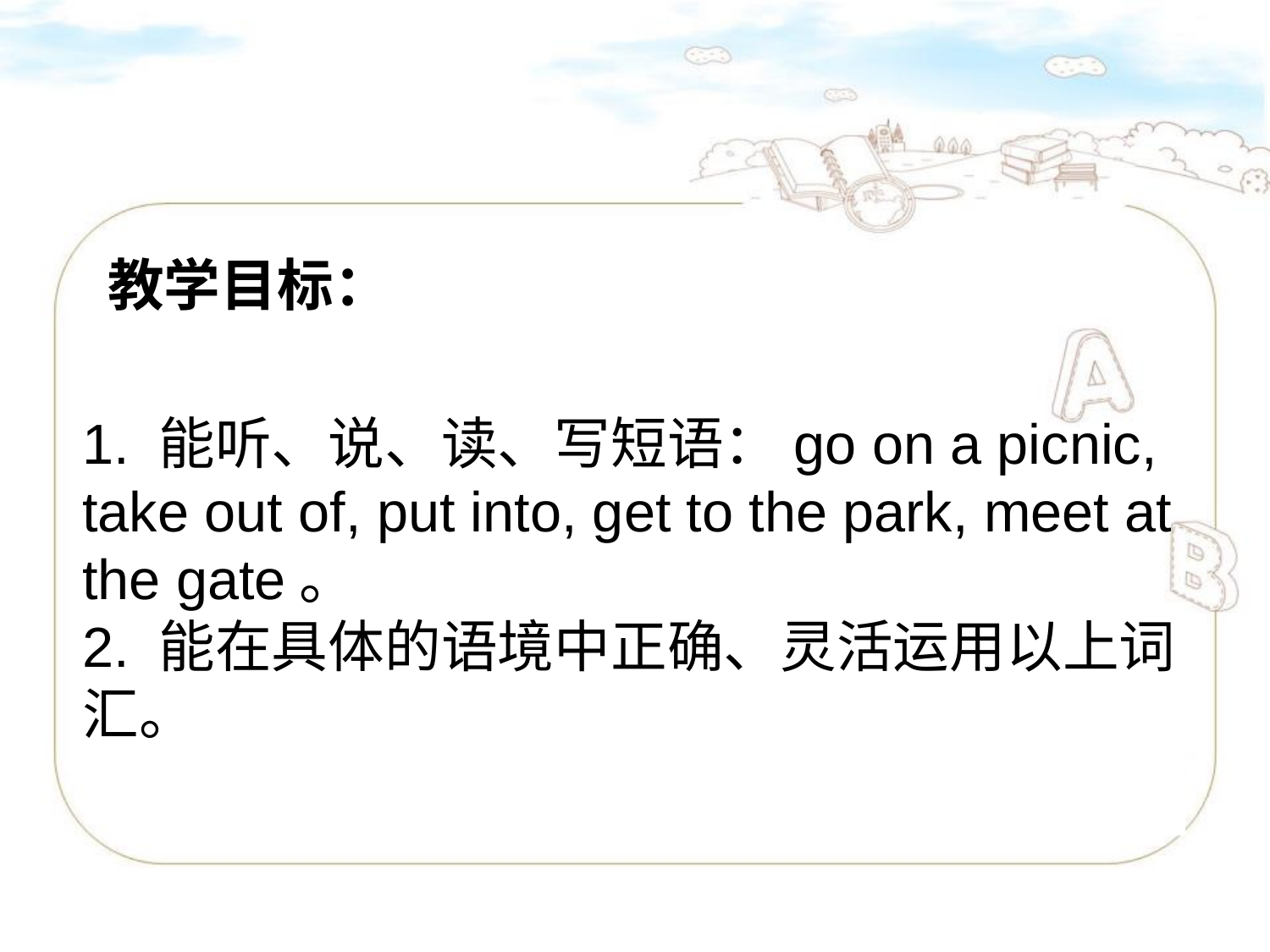

教学目标：
1. 能听、说、读、写短语：go on a picnic, take out of, put into, get to the park, meet at the gate。
2. 能在具体的语境中正确、灵活运用以上词汇。